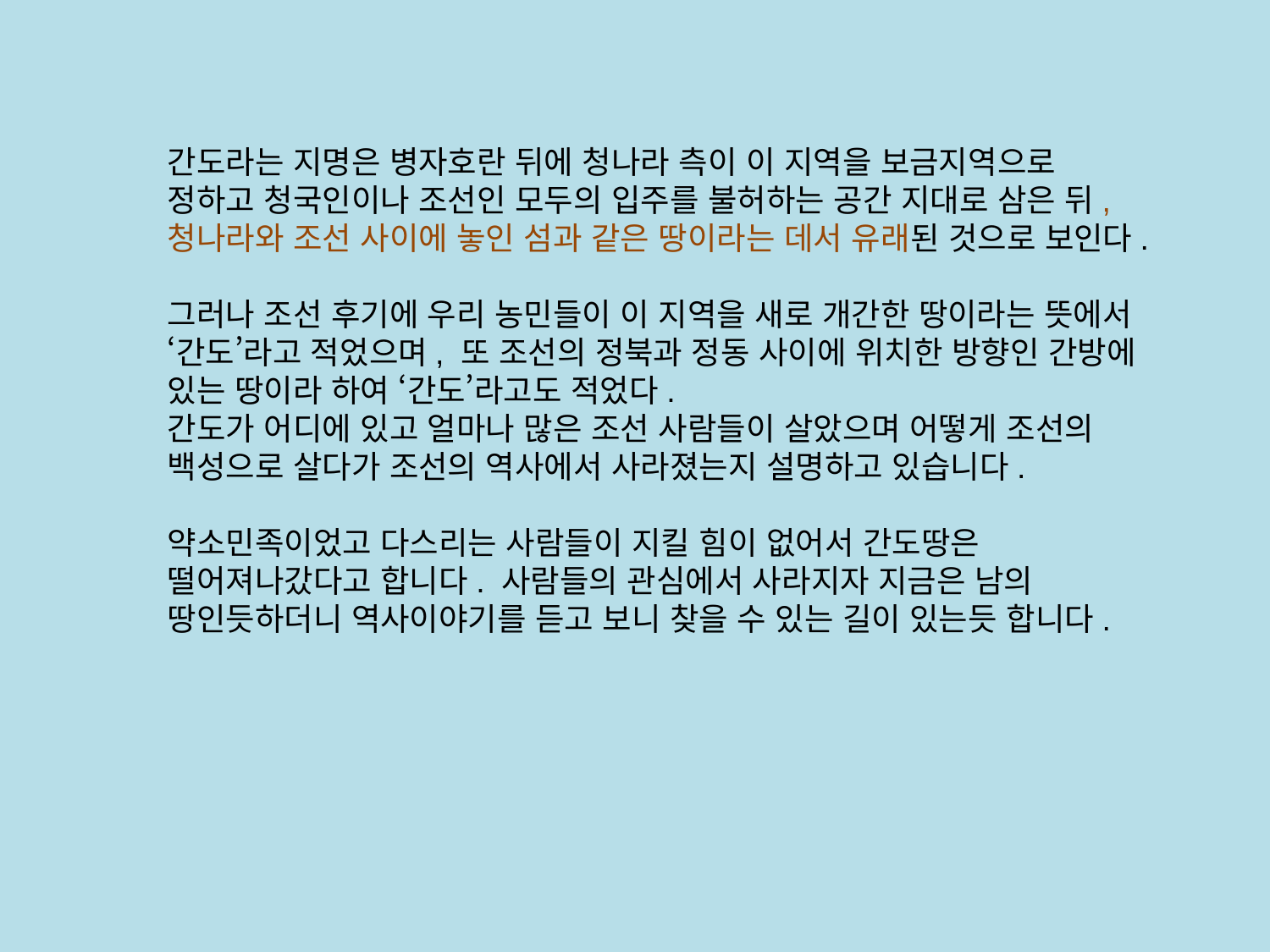

간도라는 지명은 병자호란 뒤에 청나라 측이 이 지역을 보금지역으로 정하고 청국인이나 조선인 모두의 입주를 불허하는 공간 지대로 삼은 뒤, 청나라와 조선 사이에 놓인 섬과 같은 땅이라는 데서 유래된 것으로 보인다.

그러나 조선 후기에 우리 농민들이 이 지역을 새로 개간한 땅이라는 뜻에서 ‘간도’라고 적었으며, 또 조선의 정북과 정동 사이에 위치한 방향인 간방에 있는 땅이라 하여 ‘간도’라고도 적었다.
간도가 어디에 있고 얼마나 많은 조선 사람들이 살았으며 어떻게 조선의 백성으로 살다가 조선의 역사에서 사라졌는지 설명하고 있습니다.

약소민족이었고 다스리는 사람들이 지킬 힘이 없어서 간도땅은 떨어져나갔다고 합니다. 사람들의 관심에서 사라지자 지금은 남의 땅인듯하더니 역사이야기를 듣고 보니 찾을 수 있는 길이 있는듯 합니다.